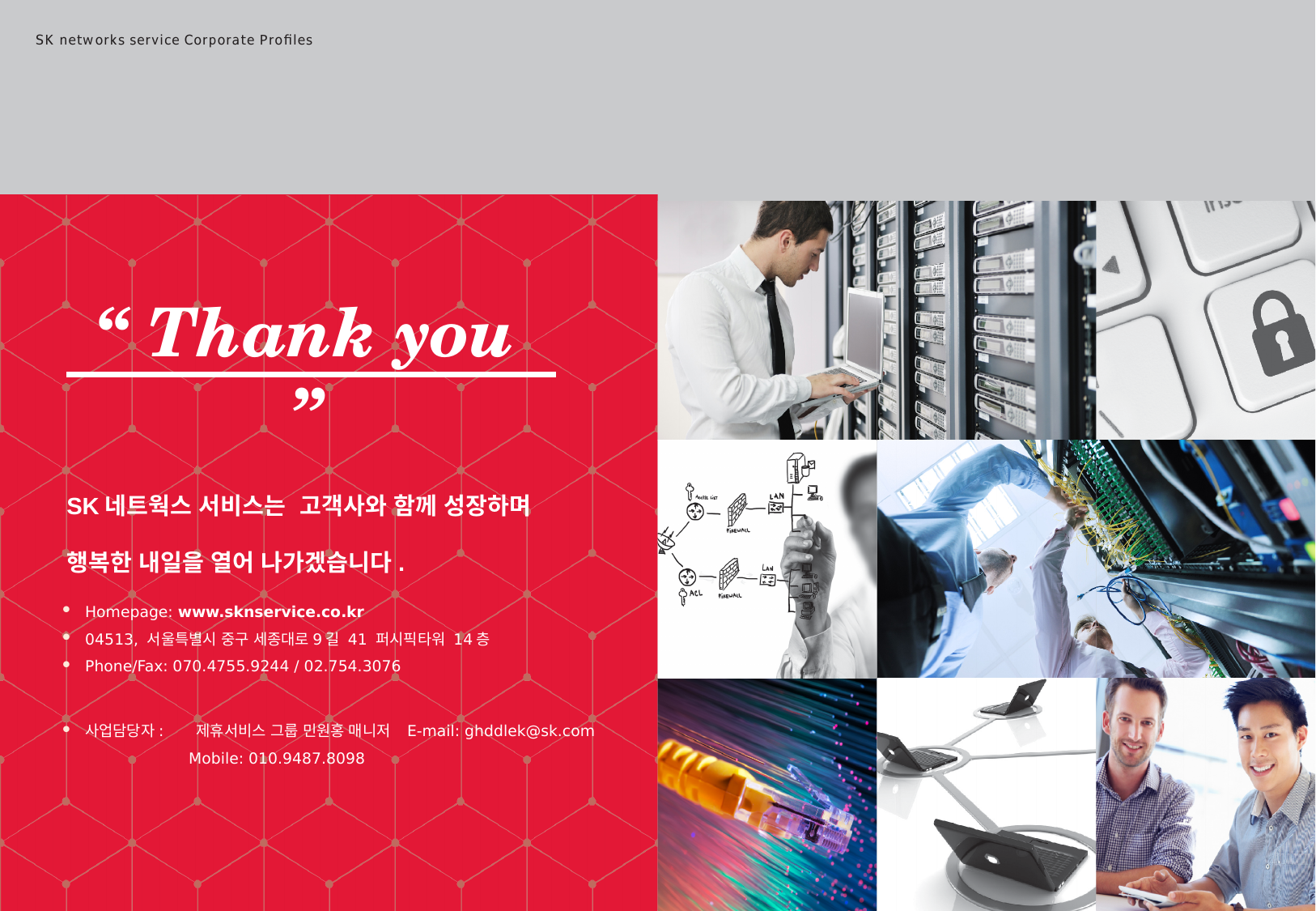

SK networks service Corporate Profiles

“ Thank you ”

SK네트웍스 서비스는  고객사와 함께 성장하며
행복한 내일을 열어 나가겠습니다.
Homepage: www.sknservice.co.kr
04513, 서울특별시 중구 세종대로9길 41 퍼시픽타워 14층
Phone/Fax: 070.4755.9244 / 02.754.3076
사업담당자:      제휴서비스 그룹 민원홍 매니저   E-mail: ghddlek@sk.com
                          Mobile: 010.9487.8098